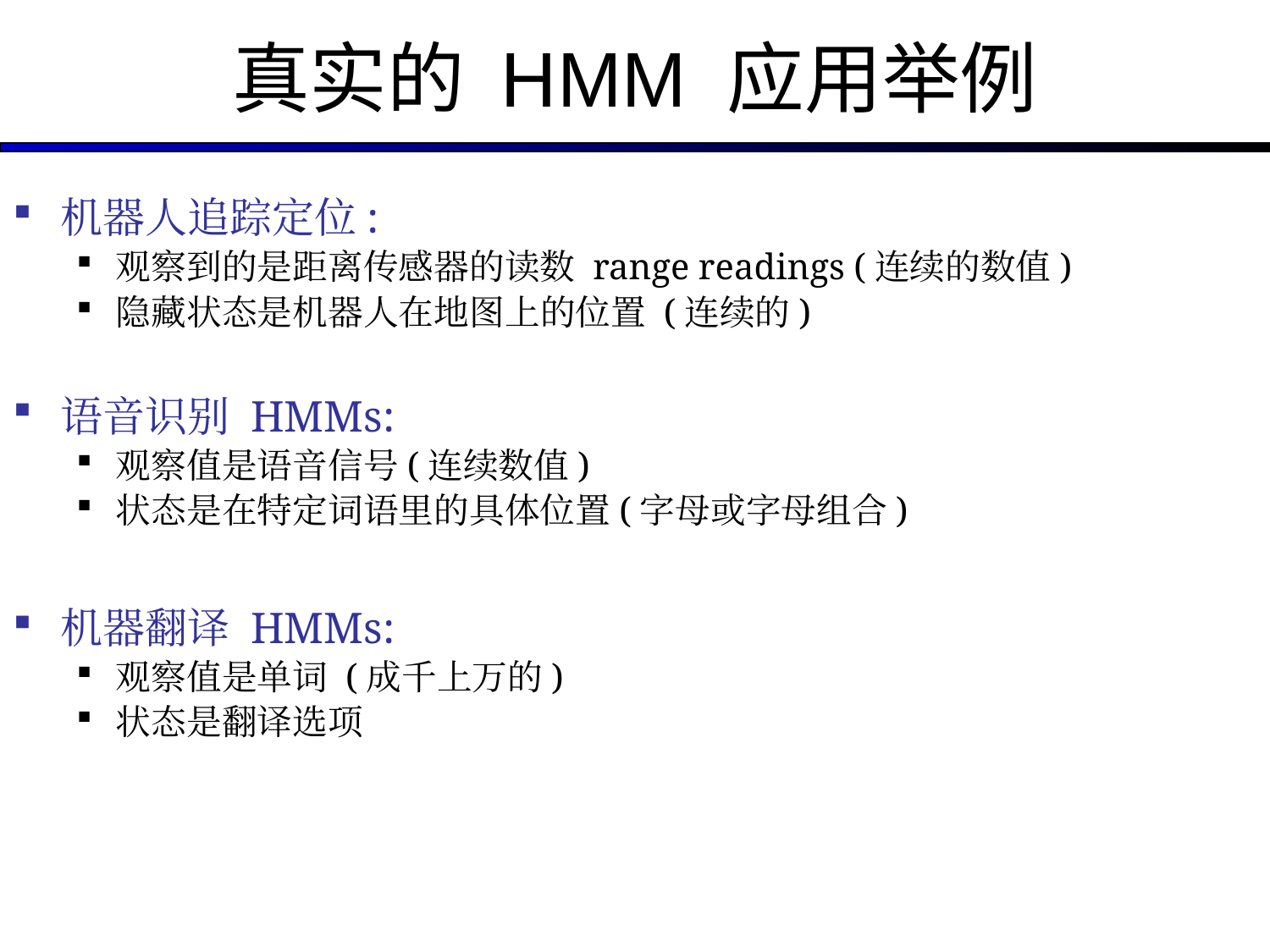

# 真实的 HMM 应用举例
机器人追踪定位:
观察到的是距离传感器的读数 range readings (连续的数值)
隐藏状态是机器人在地图上的位置 (连续的)

语音识别 HMMs:
观察值是语音信号(连续数值)
状态是在特定词语里的具体位置(字母或字母组合)

机器翻译 HMMs:
观察值是单词 (成千上万的)
状态是翻译选项